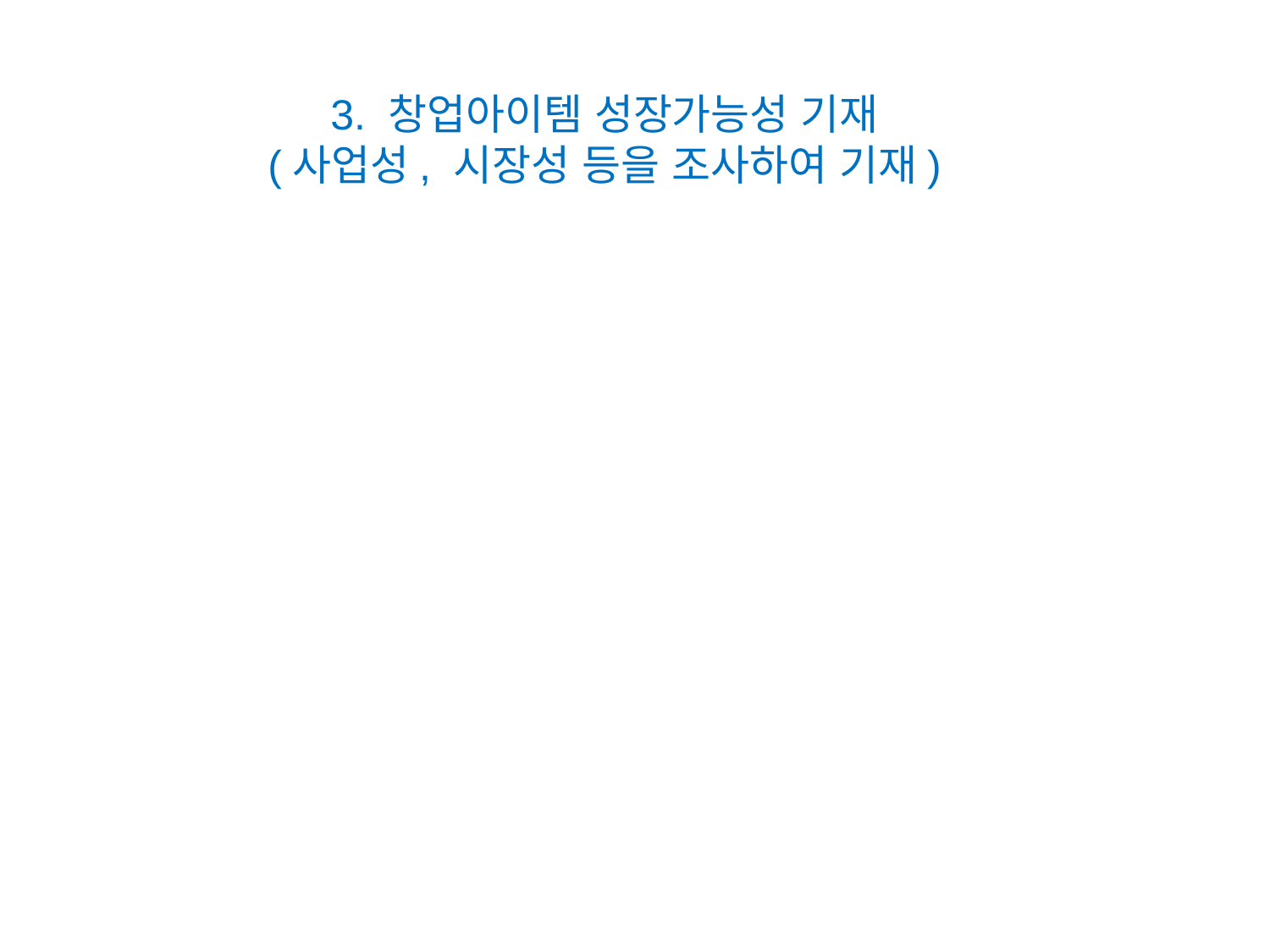

# 3. 창업아이템 성장가능성 기재 (사업성, 시장성 등을 조사하여 기재)